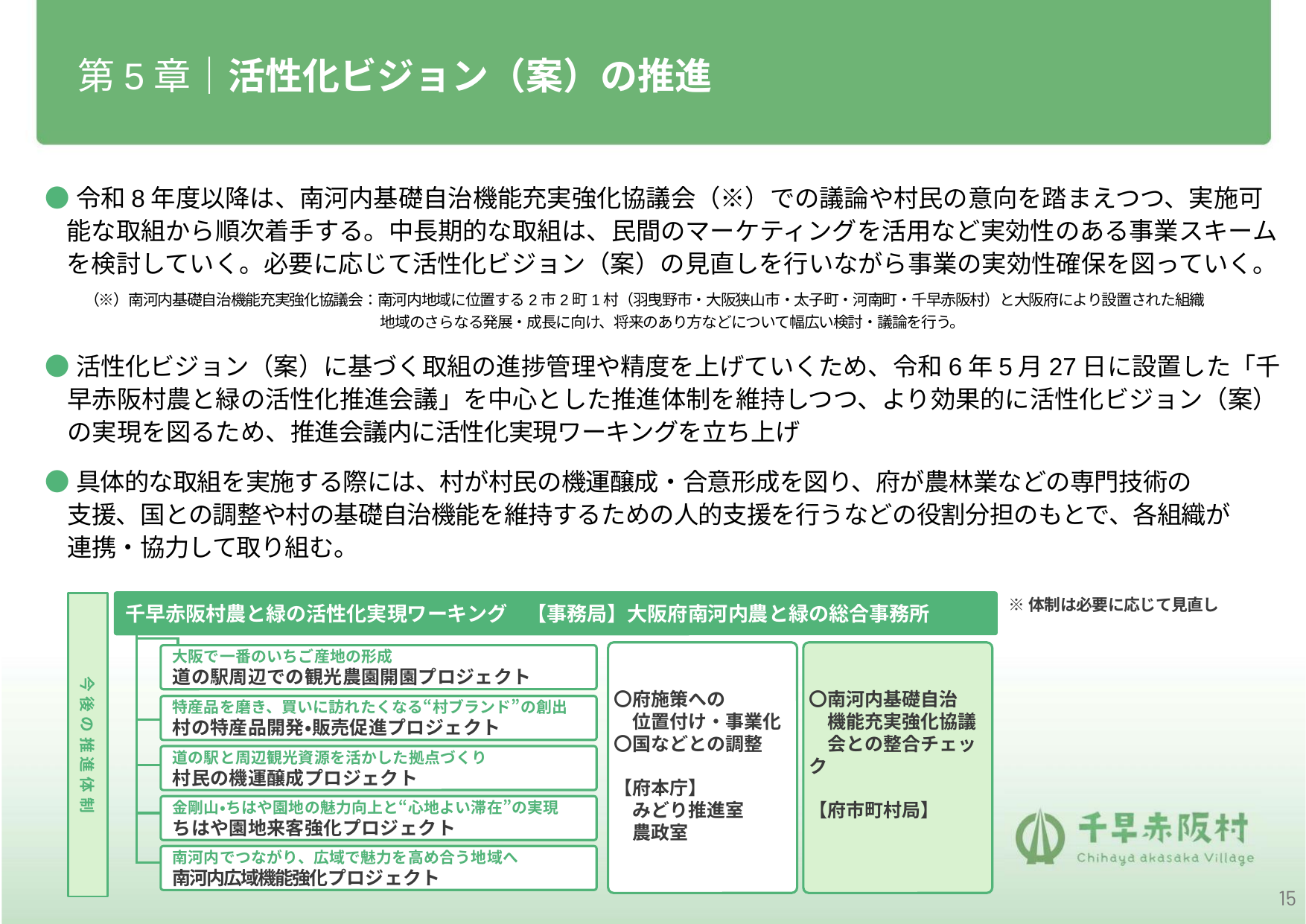

# 第5章｜活性化ビジョン（案）の推進
●令和8年度以降は、南河内基礎自治機能充実強化協議会（※）での議論や村民の意向を踏まえつつ、実施可能な取組から順次着手する。中長期的な取組は、民間のマーケティングを活用など実効性のある事業スキームを検討していく。必要に応じて活性化ビジョン（案）の見直しを行いながら事業の実効性確保を図っていく。
　   （※）南河内基礎自治機能充実強化協議会：南河内地域に位置する2市2町1村（羽曳野市・大阪狭山市・太子町・河南町・千早赤阪村）と大阪府により設置された組織
　　　　　　　　　　　　　　　　　　　　　  地域のさらなる発展・成長に向け、将来のあり方などについて幅広い検討・議論を行う。
●活性化ビジョン（案）に基づく取組の進捗管理や精度を上げていくため、令和6年5月27日に設置した「千早赤阪村農と緑の活性化推進会議」を中心とした推進体制を維持しつつ、より効果的に活性化ビジョン（案）の実現を図るため、推進会議内に活性化実現ワーキングを立ち上げ
●具体的な取組を実施する際には、村が村民の機運醸成・合意形成を図り、府が農林業などの専門技術の
支援、国との調整や村の基礎自治機能を維持するための人的支援を行うなどの役割分担のもとで、各組織が
連携・協力して取り組む。

千早赤阪村農と緑の活性化実現ワーキング　【事務局】大阪府南河内農と緑の総合事務所
※体制は必要に応じて見直し
今後の推進体制

〇府施策への
　位置付け・事業化
〇国などとの調整

【府本庁】
　みどり推進室
　農政室

〇南河内基礎自治
　機能充実強化協議
　会との整合チェック

【府市町村局】
大阪で一番のいちご産地の形成
道の駅周辺での観光農園開園プロジェクト
特産品を磨き、買いに訪れたくなる“村ブランド”の創出
村の特産品開発・販売促進プロジェクト
道の駅と周辺観光資源を活かした拠点づくり
村民の機運醸成プロジェクト
金剛山・ちはや園地の魅力向上と“心地よい滞在”の実現
ちはや園地来客強化プロジェクト
南河内でつながり、広域で魅力を高め合う地域へ
南河内広域機能強化プロジェクト
15